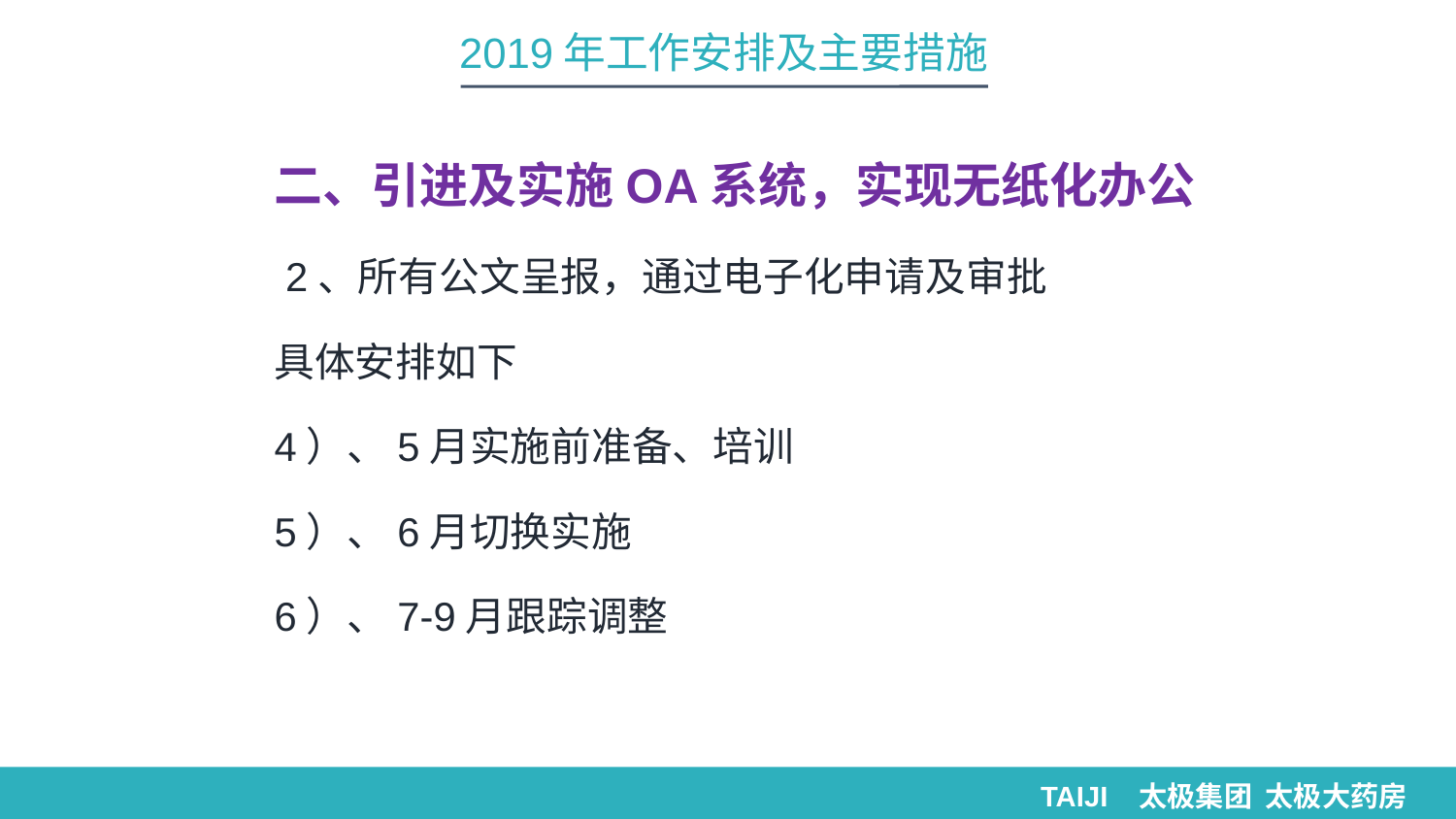

2019年工作安排及主要措施
二、引进及实施OA系统，实现无纸化办公
 2、所有公文呈报，通过电子化申请及审批
具体安排如下
4）、5月实施前准备、培训
5）、6月切换实施
6）、7-9月跟踪调整

TAIJI   太极集团  太极大药房